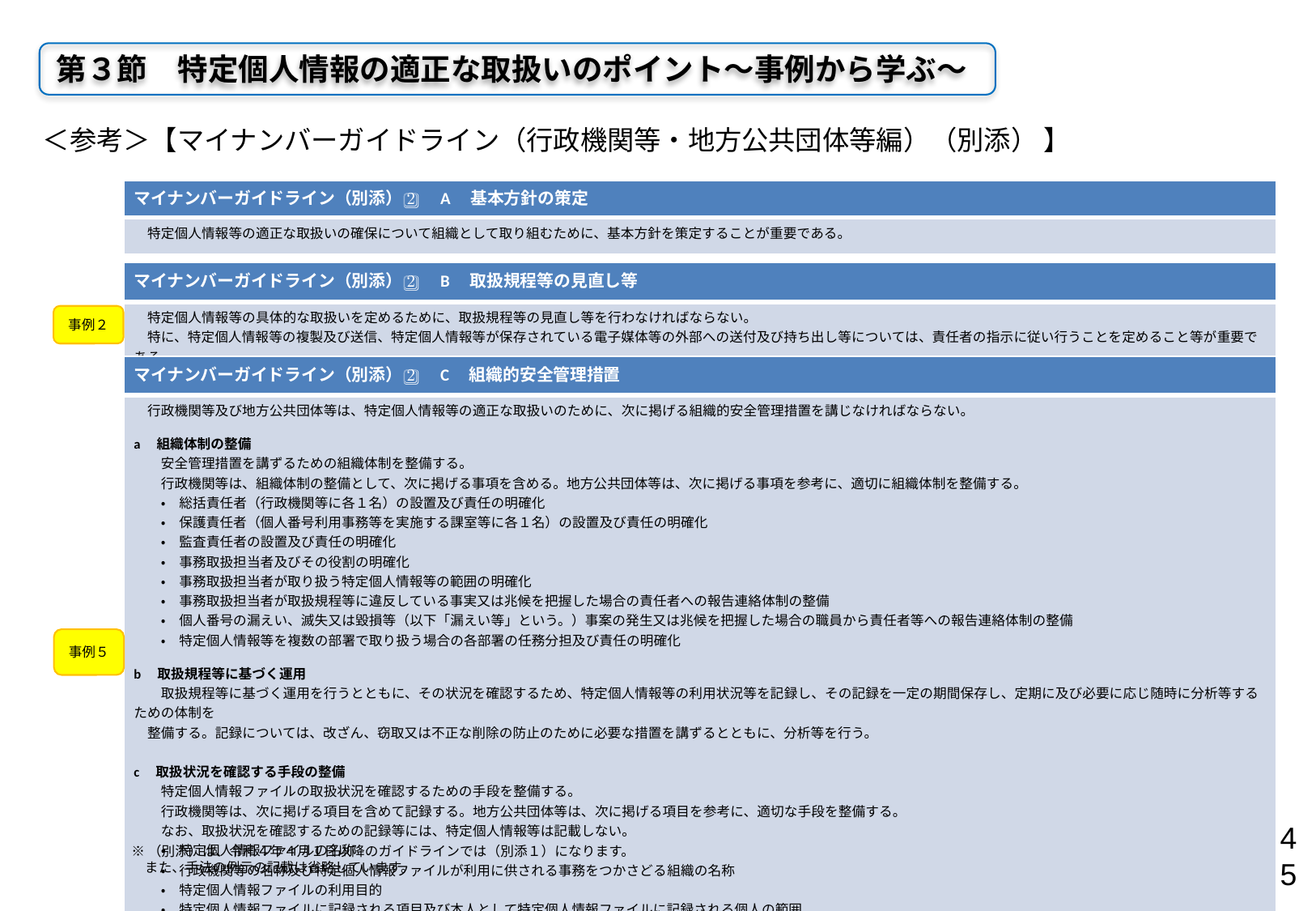

第３節　特定個人情報の適正な取扱いのポイント～事例から学ぶ～
＜参考＞【マイナンバーガイドライン（行政機関等・地方公共団体等編）（別添） 】
| マイナンバーガイドライン（別添）2⃣　A　基本方針の策定 |
| --- |
| 特定個人情報等の適正な取扱いの確保について組織として取り組むために、基本方針を策定することが重要である。 |
| マイナンバーガイドライン（別添）2⃣　B　取扱規程等の見直し等 |
| --- |
| 特定個人情報等の具体的な取扱いを定めるために、取扱規程等の見直し等を行わなければならない。 　特に、特定個人情報等の複製及び送信、特定個人情報等が保存されている電子媒体等の外部への送付及び持ち出し等については、責任者の指示に従い行うことを定めること等が重要である。 |
事例２
| マイナンバーガイドライン（別添）2⃣　C　組織的安全管理措置 |
| --- |
| 行政機関等及び地方公共団体等は、特定個人情報等の適正な取扱いのために、次に掲げる組織的安全管理措置を講じなければならない。 a　組織体制の整備 　　安全管理措置を講ずるための組織体制を整備する。 　　行政機関等は、組織体制の整備として、次に掲げる事項を含める。地方公共団体等は、次に掲げる事項を参考に、適切に組織体制を整備する。 　　・　総括責任者（行政機関等に各１名）の設置及び責任の明確化 　　・　保護責任者（個人番号利用事務等を実施する課室等に各１名）の設置及び責任の明確化 　　・　監査責任者の設置及び責任の明確化 　　・　事務取扱担当者及びその役割の明確化 　　・　事務取扱担当者が取り扱う特定個人情報等の範囲の明確化 　　・　事務取扱担当者が取扱規程等に違反している事実又は兆候を把握した場合の責任者への報告連絡体制の整備 　　・　個人番号の漏えい、滅失又は毀損等（以下「漏えい等」という。）事案の発生又は兆候を把握した場合の職員から責任者等への報告連絡体制の整備 　　・　特定個人情報等を複数の部署で取り扱う場合の各部署の任務分担及び責任の明確化 b　取扱規程等に基づく運用 　　取扱規程等に基づく運用を行うとともに、その状況を確認するため、特定個人情報等の利用状況等を記録し、その記録を一定の期間保存し、定期に及び必要に応じ随時に分析等するための体制を 　整備する。記録については、改ざん、窃取又は不正な削除の防止のために必要な措置を講ずるとともに、分析等を行う。 　　 c　取扱状況を確認する手段の整備 　　特定個人情報ファイルの取扱状況を確認するための手段を整備する。 　　行政機関等は、次に掲げる項目を含めて記録する。地方公共団体等は、次に掲げる項目を参考に、適切な手段を整備する。 　　なお、取扱状況を確認するための記録等には、特定個人情報等は記載しない。 　　・　特定個人情報ファイルの名称 　　・　行政機関等の名称及び特定個人情報ファイルが利用に供される事務をつかさどる組織の名称 　　・　特定個人情報ファイルの利用目的 　　・　特定個人情報ファイルに記録される項目及び本人として特定個人情報ファイルに記録される個人の範囲 　　・　特定個人情報ファイルに記録される特定個人情報等の収集方法 |
事例５
※（別添）は、令和４年４月１日以降のガイドラインでは（別添１）になります。
　また、手法の例示の記載は省略しています。
45